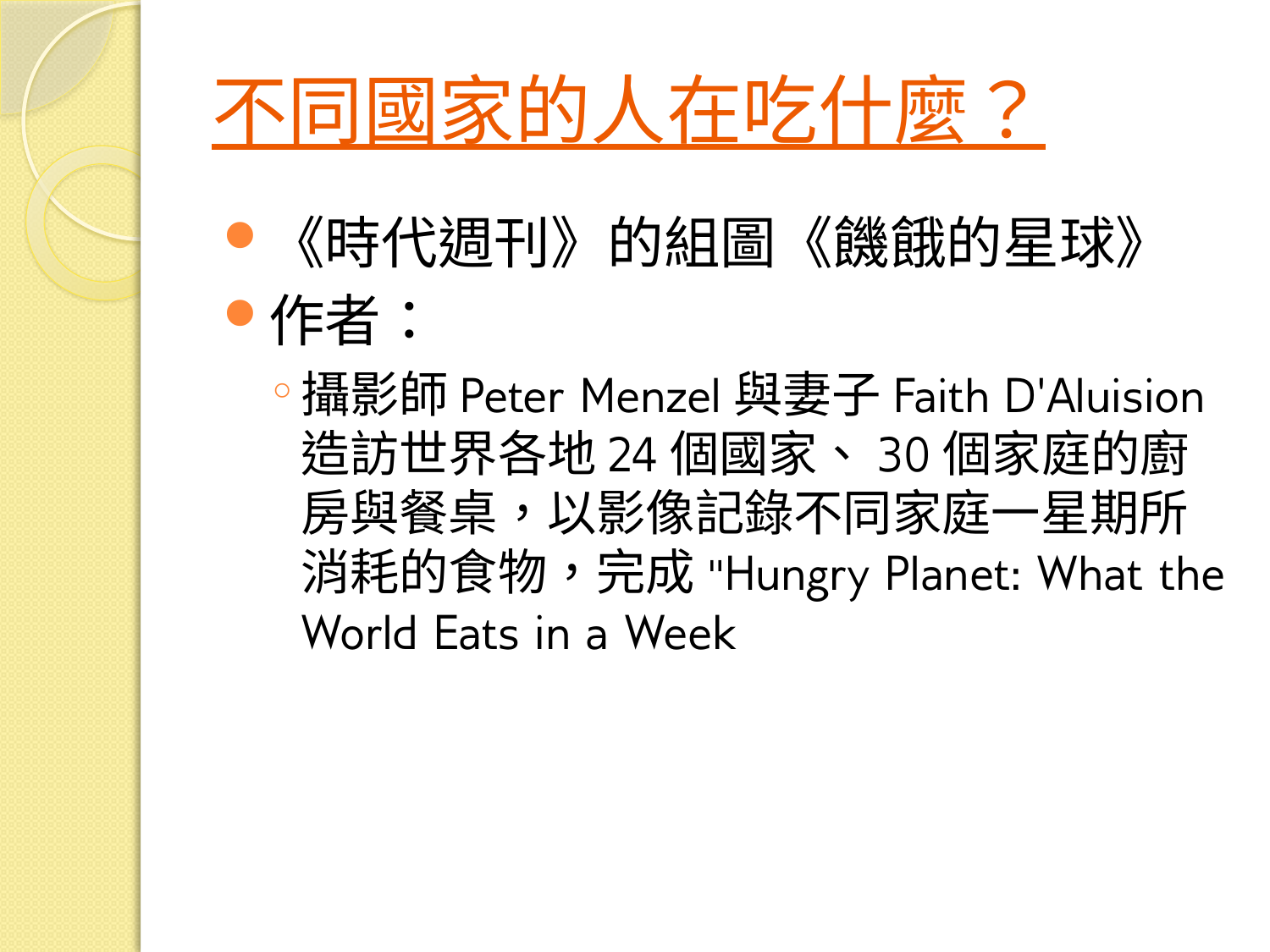

# 不同國家的人在吃什麼？
《時代週刊》的組圖《饑餓的星球》
作者：
攝影師Peter Menzel與妻子Faith D'Aluision造訪世界各地24個國家、30個家庭的廚房與餐桌，以影像記錄不同家庭一星期所消耗的食物，完成"Hungry Planet: What the World Eats in a Week